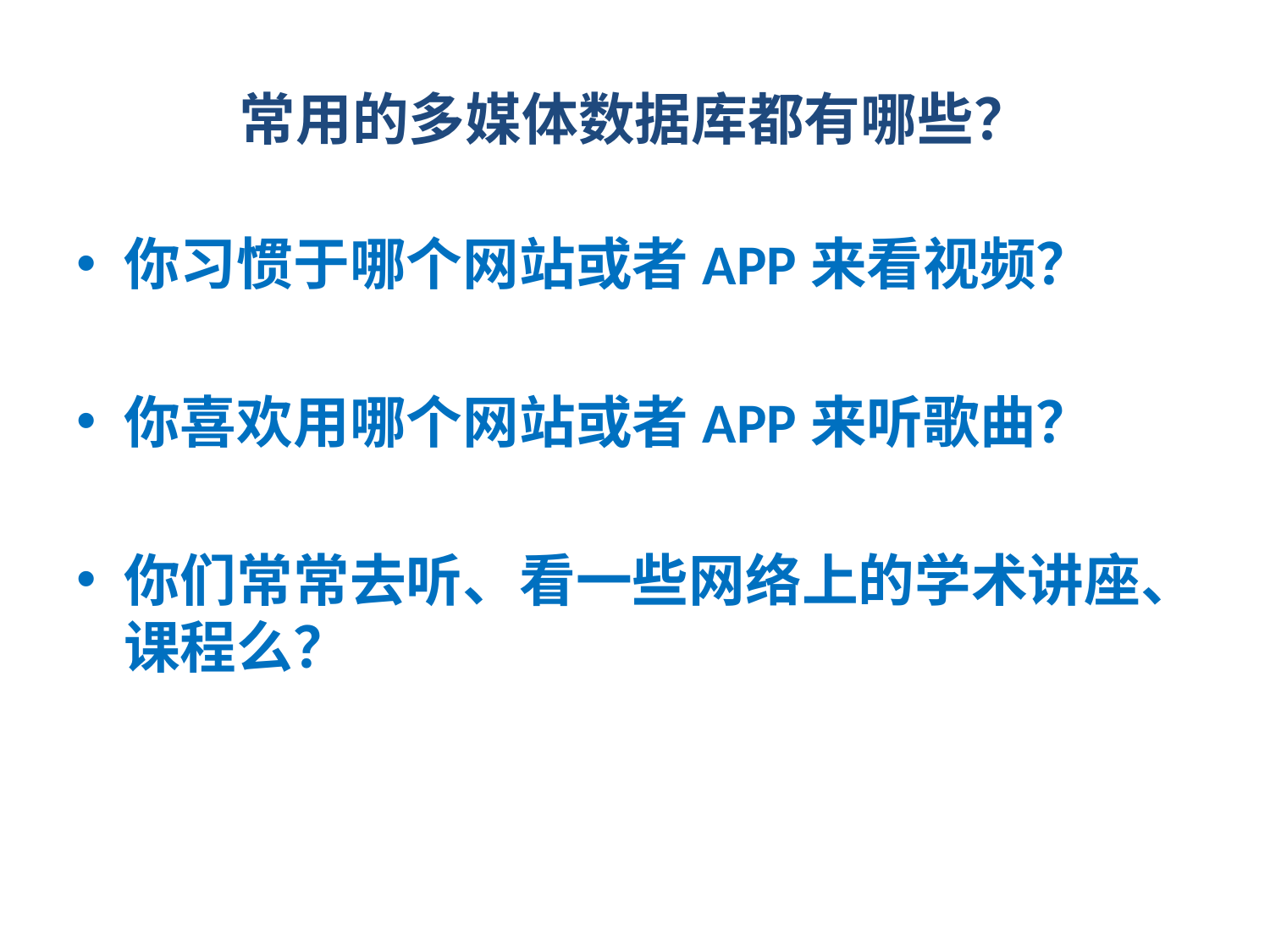

# 常用的多媒体数据库都有哪些？
你习惯于哪个网站或者APP来看视频？

你喜欢用哪个网站或者APP来听歌曲？

你们常常去听、看一些网络上的学术讲座、课程么？